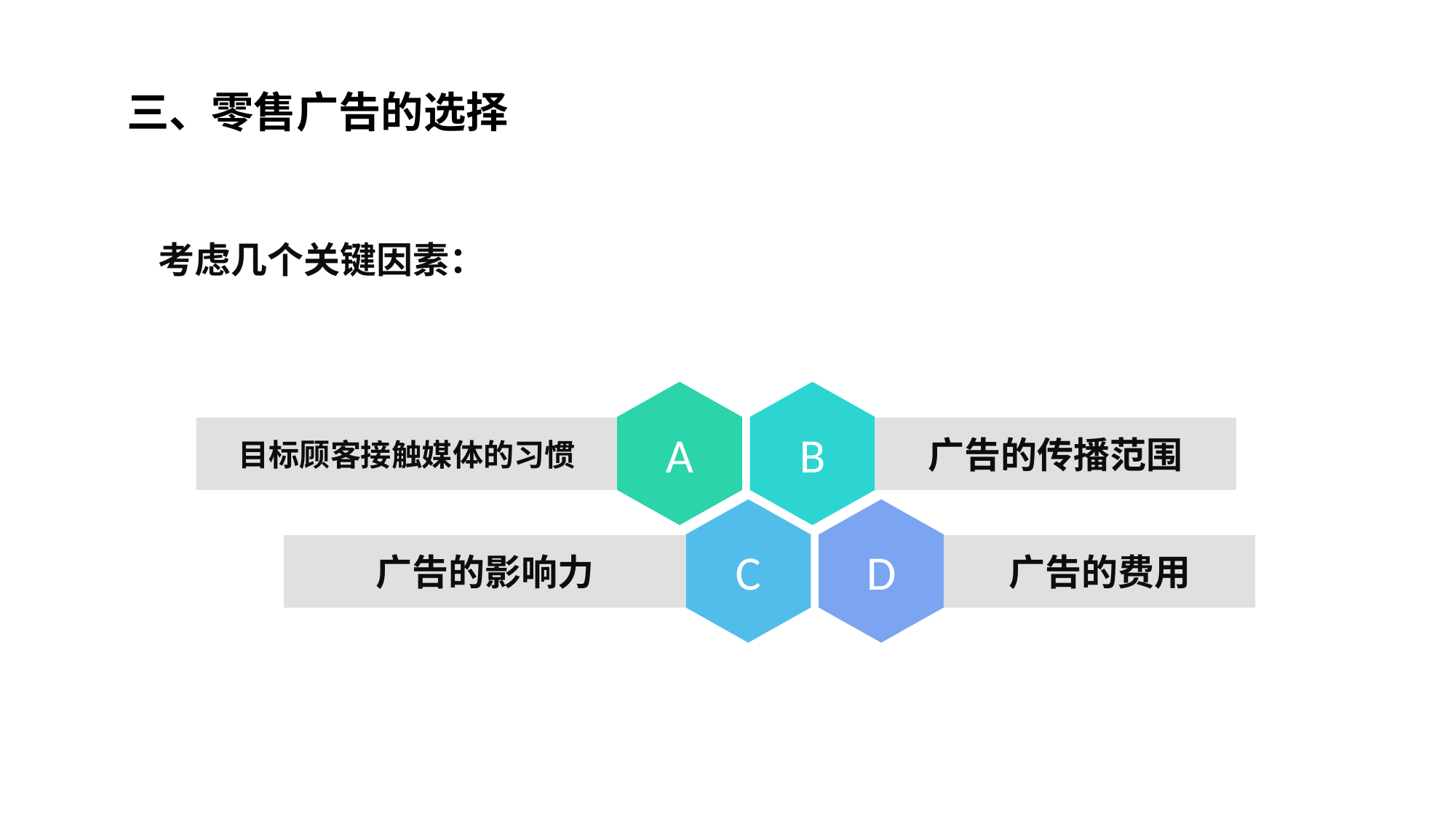

三、零售广告的选择
考虑几个关键因素：

目标顾客接触媒体的习惯
广告的传播范围
A
B

广告的费用
广告的影响力
C
D